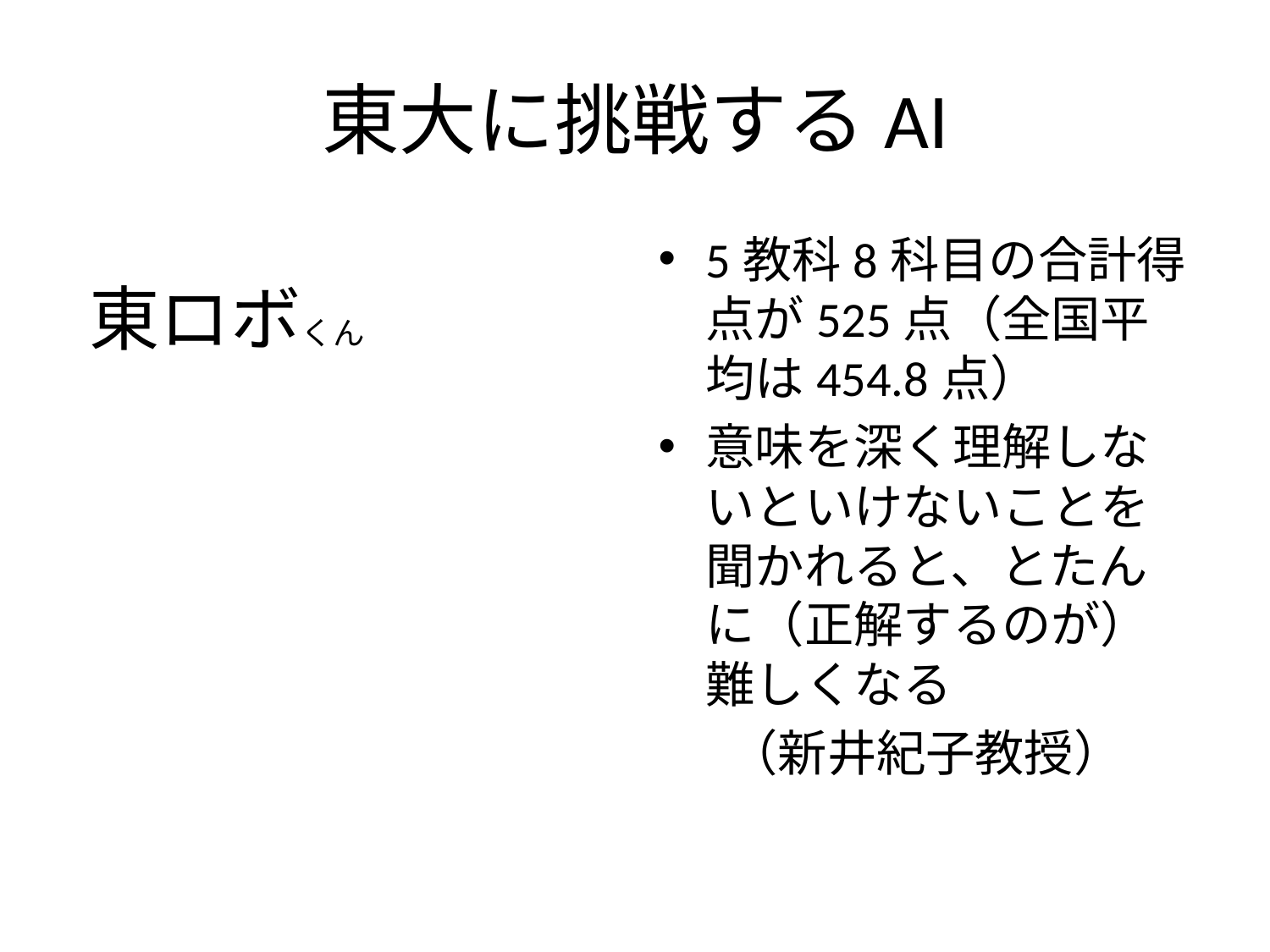

# 東大に挑戦するAI
5教科8科目の合計得点が525点（全国平均は454.8点）
意味を深く理解しないといけないことを聞かれると、とたんに（正解するのが）難しくなる
（新井紀子教授）
東ロボくん